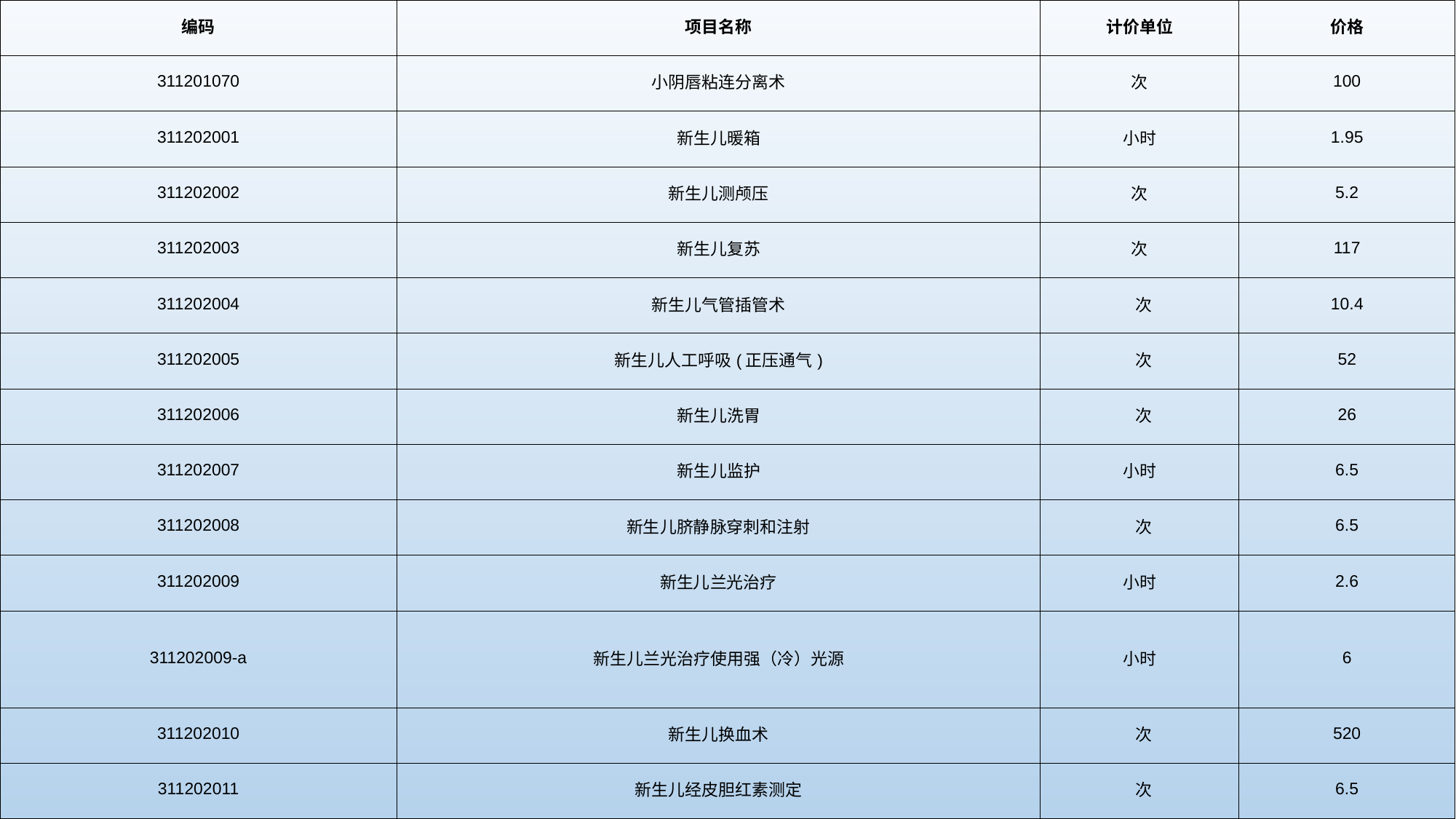

| 编码 | 项目名称 | 计价单位 | 价格 |
| --- | --- | --- | --- |
| 311201070 | 小阴唇粘连分离术 | 次 | 100 |
| 311202001 | 新生儿暖箱 | 小时 | 1.95 |
| 311202002 | 新生儿测颅压 | 次 | 5.2 |
| 311202003 | 新生儿复苏 | 次 | 117 |
| 311202004 | 新生儿气管插管术 | 次 | 10.4 |
| 311202005 | 新生儿人工呼吸(正压通气) | 次 | 52 |
| 311202006 | 新生儿洗胃 | 次 | 26 |
| 311202007 | 新生儿监护 | 小时 | 6.5 |
| 311202008 | 新生儿脐静脉穿刺和注射 | 次 | 6.5 |
| 311202009 | 新生儿兰光治疗 | 小时 | 2.6 |
| 311202009-a | 新生儿兰光治疗使用强（冷）光源 | 小时 | 6 |
| 311202010 | 新生儿换血术 | 次 | 520 |
| 311202011 | 新生儿经皮胆红素测定 | 次 | 6.5 |